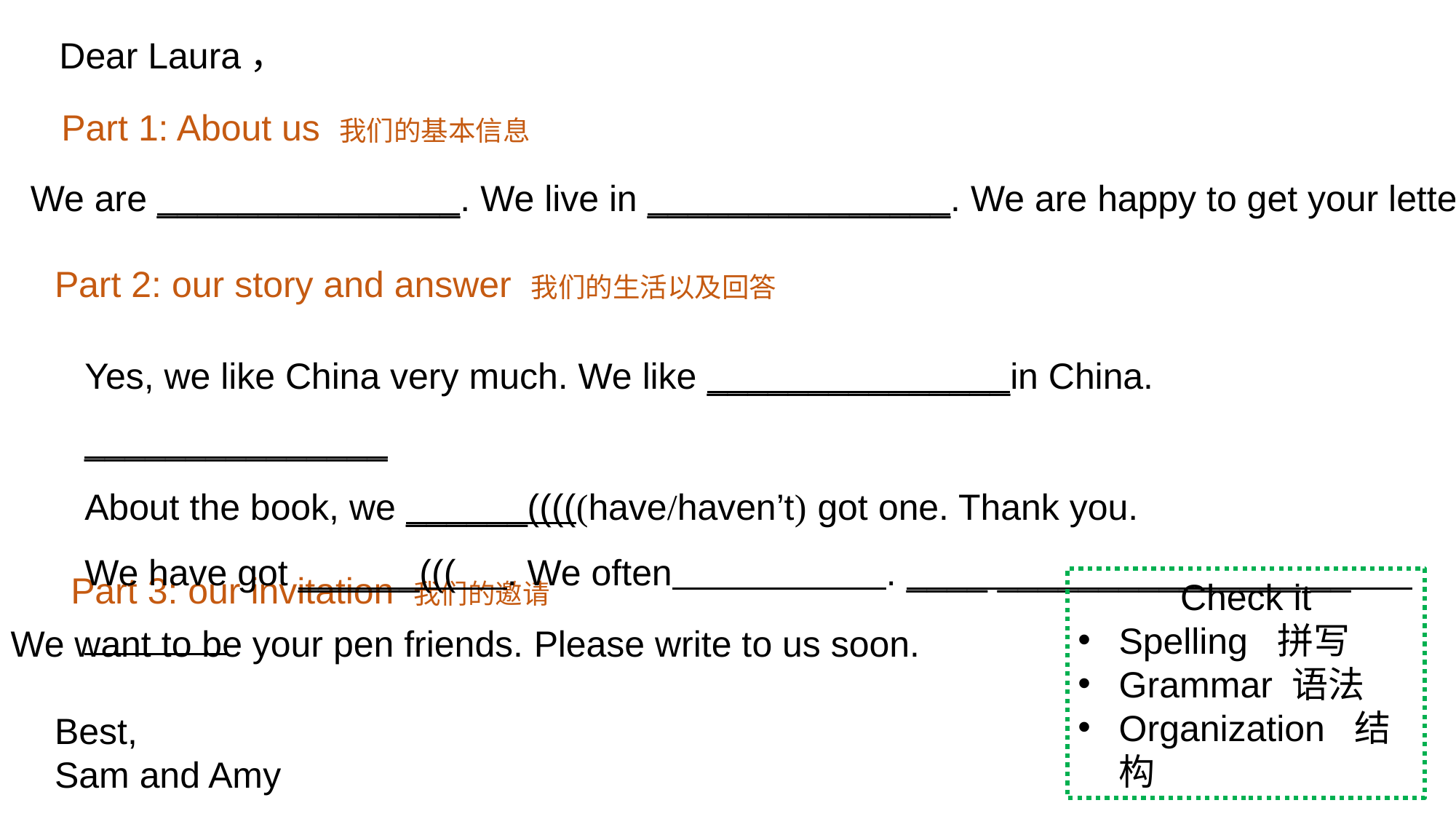

Dear Laura，
Part 1: About us 我们的基本信息
We are _______________. We live in _______________. We are happy to get your letter.
Part 2: our story and answer 我们的生活以及回答
Yes, we like China very much. We like _______________in China. _______________
About the book, we ______(((((have/haven’t) got one. Thank you.
We have got ______(((     . We often                     . ____ _______________ __
Part 3: our invitation 我们的邀请
Check it
Spelling  拼写
Grammar 语法
Organization  结构
We want to be your pen friends. Please write to us soon.
Best,
Sam and Amy